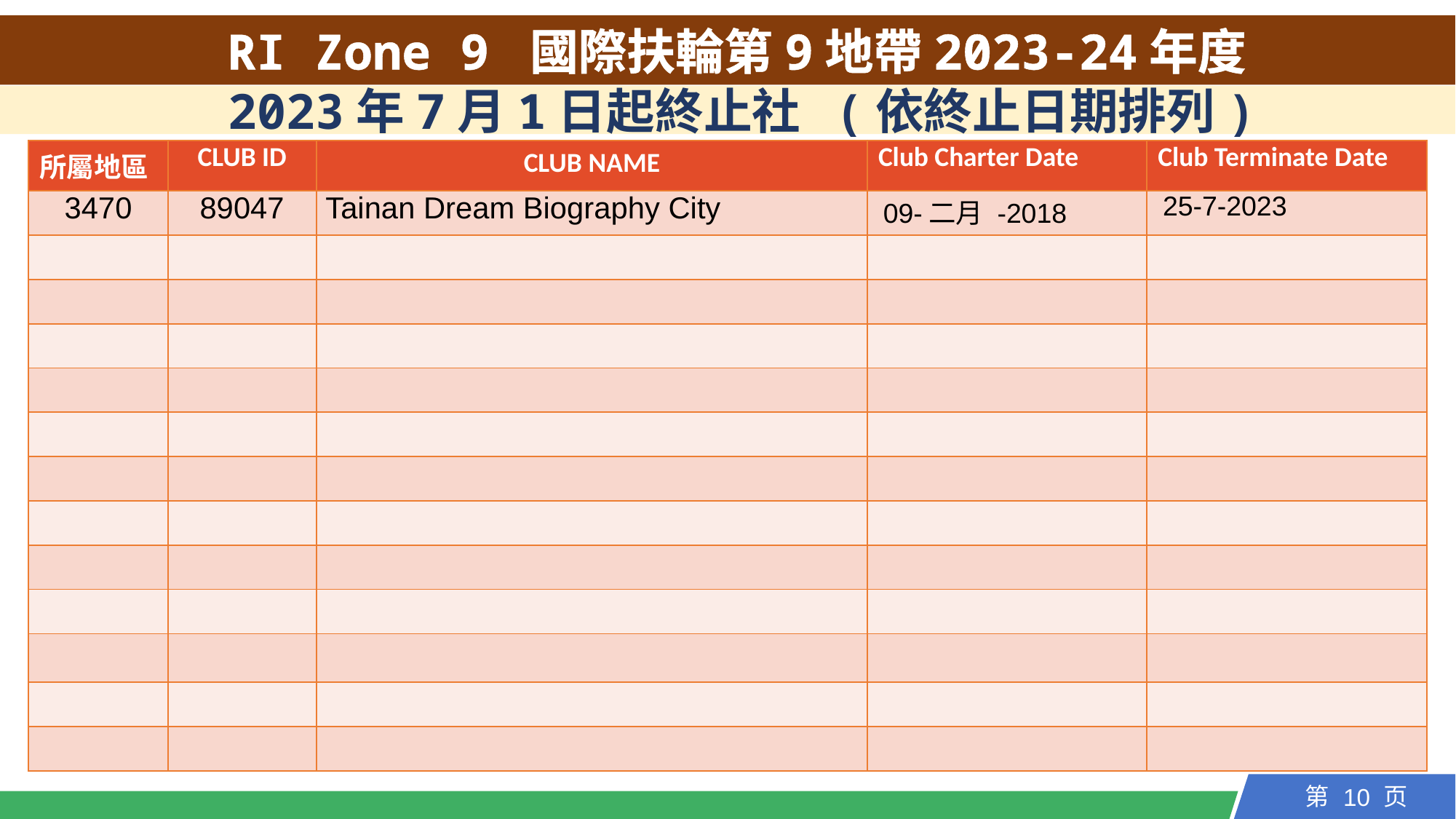

RI Zone 9 國際扶輪第9地帶2023-24年度
 2023年7月1日起終止社  (依終止日期排列)
| 所屬地區 | CLUB ID | CLUB NAME | Club Charter Date | Club Terminate Date |
| --- | --- | --- | --- | --- |
| 3470 | 89047 | Tainan Dream Biography City | 09-二月 -2018 | 25-7-2023 |
|  |  |  |  |  |
|  |  |  |  |  |
|  |  |  |  |  |
|  |  |  |  |  |
|  |  |  |  |  |
|  |  |  |  |  |
|  |  |  |  |  |
|  |  |  |  |  |
|  |  |  |  |  |
|  |  |  |  |  |
|  |  |  |  |  |
|  |  |  |  |  |